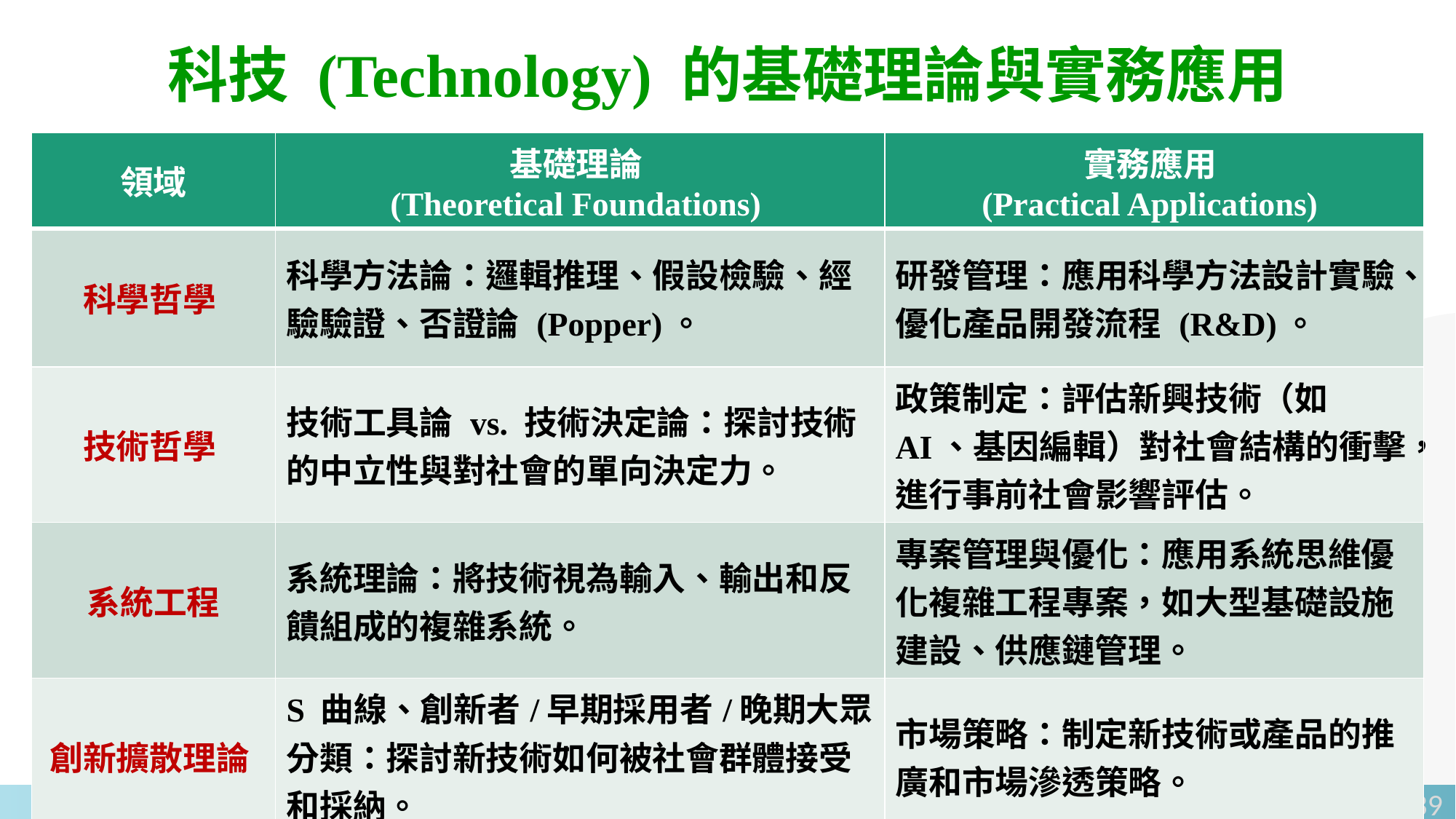

科技 (Technology) 的基礎理論與實務應用
| 領域 | 基礎理論 (Theoretical Foundations) | 實務應用 (Practical Applications) |
| --- | --- | --- |
| 科學哲學 | 科學方法論：邏輯推理、假設檢驗、經驗驗證、否證論 (Popper)。 | 研發管理：應用科學方法設計實驗、優化產品開發流程 (R&D)。 |
| 技術哲學 | 技術工具論 vs. 技術決定論：探討技術的中立性與對社會的單向決定力。 | 政策制定：評估新興技術（如 AI、基因編輯）對社會結構的衝擊，進行事前社會影響評估。 |
| 系統工程 | 系統理論：將技術視為輸入、輸出和反饋組成的複雜系統。 | 專案管理與優化：應用系統思維優化複雜工程專案，如大型基礎設施建設、供應鏈管理。 |
| 創新擴散理論 | S 曲線、創新者/早期採用者/晚期大眾分類：探討新技術如何被社會群體接受和採納。 | 市場策略：制定新技術或產品的推廣和市場滲透策略。 |
39